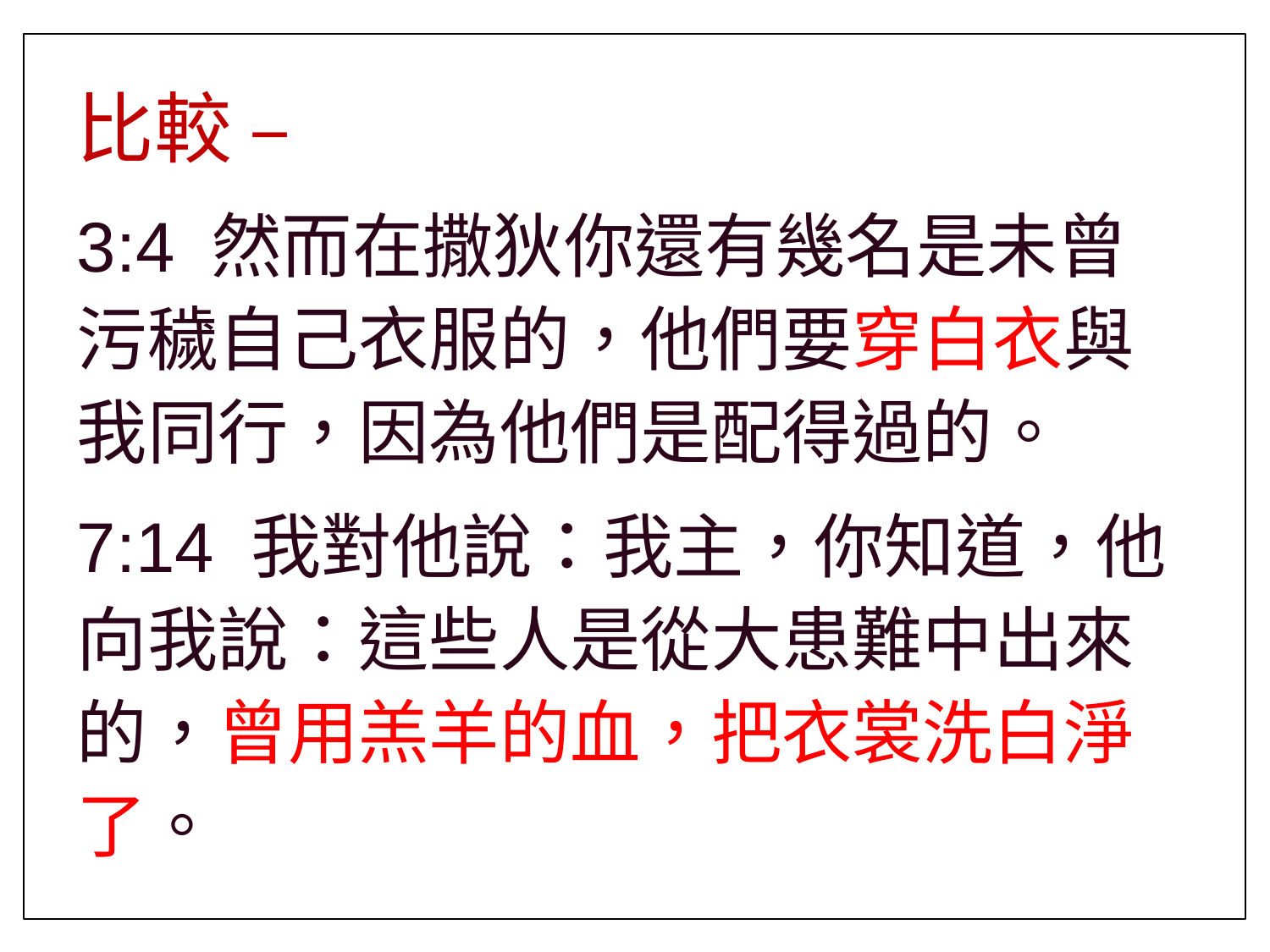

比較 –
3:4 然而在撒狄你還有幾名是未曾污穢自己衣服的，他們要穿白衣與我同行，因為他們是配得過的。
7:14 我對他說：我主，你知道，他向我說：這些人是從大患難中出來的，曾用羔羊的血，把衣裳洗白淨了。